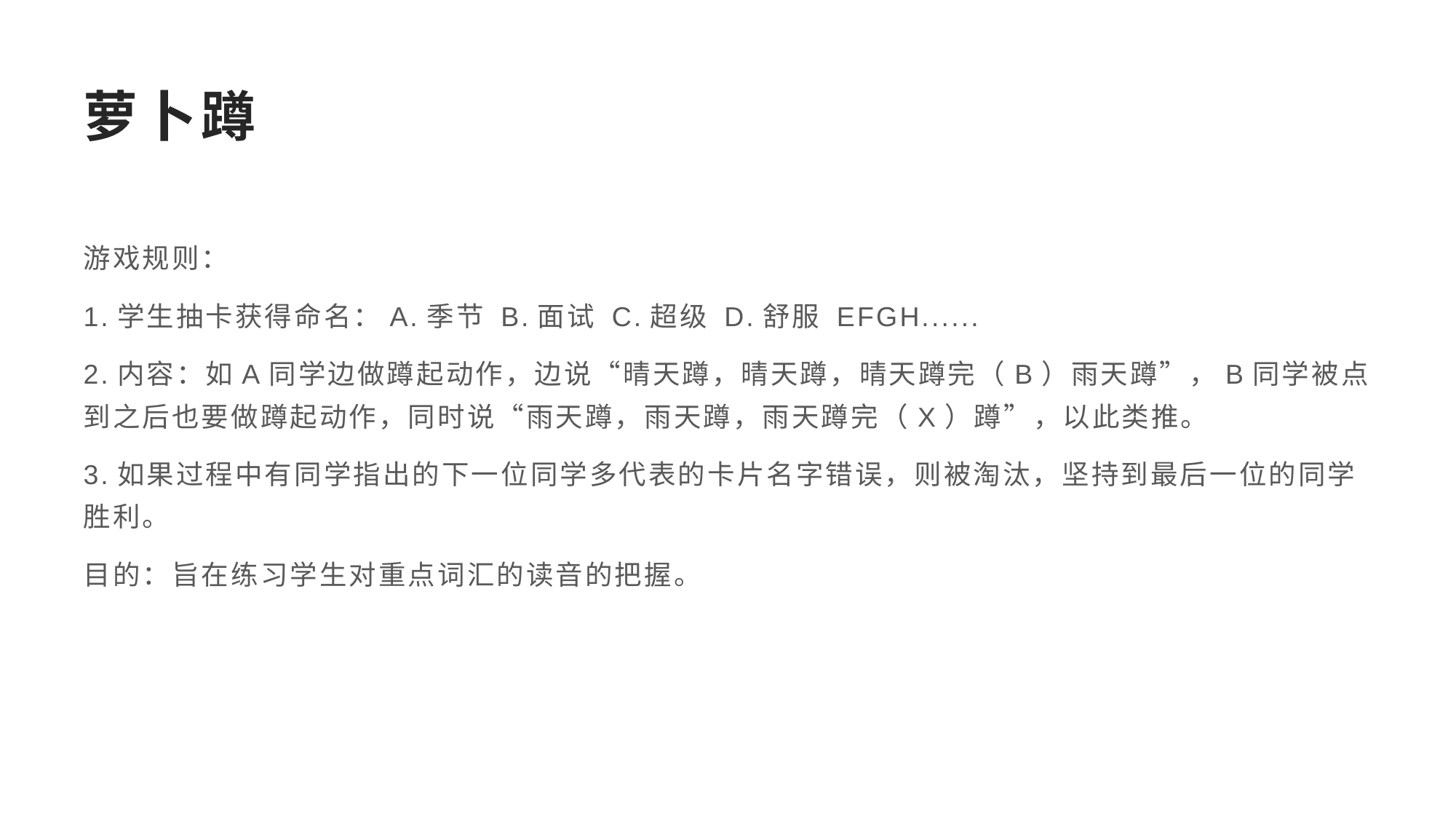

# 萝卜蹲

游戏规则：
1.学生抽卡获得命名：A.季节 B.面试 C.超级 D.舒服 EFGH......
2.内容：如A同学边做蹲起动作，边说“晴天蹲，晴天蹲，晴天蹲完（B）雨天蹲”，B同学被点到之后也要做蹲起动作，同时说“雨天蹲，雨天蹲，雨天蹲完（X）蹲”，以此类推。
3.如果过程中有同学指出的下一位同学多代表的卡片名字错误，则被淘汰，坚持到最后一位的同学胜利。
目的：旨在练习学生对重点词汇的读音的把握。